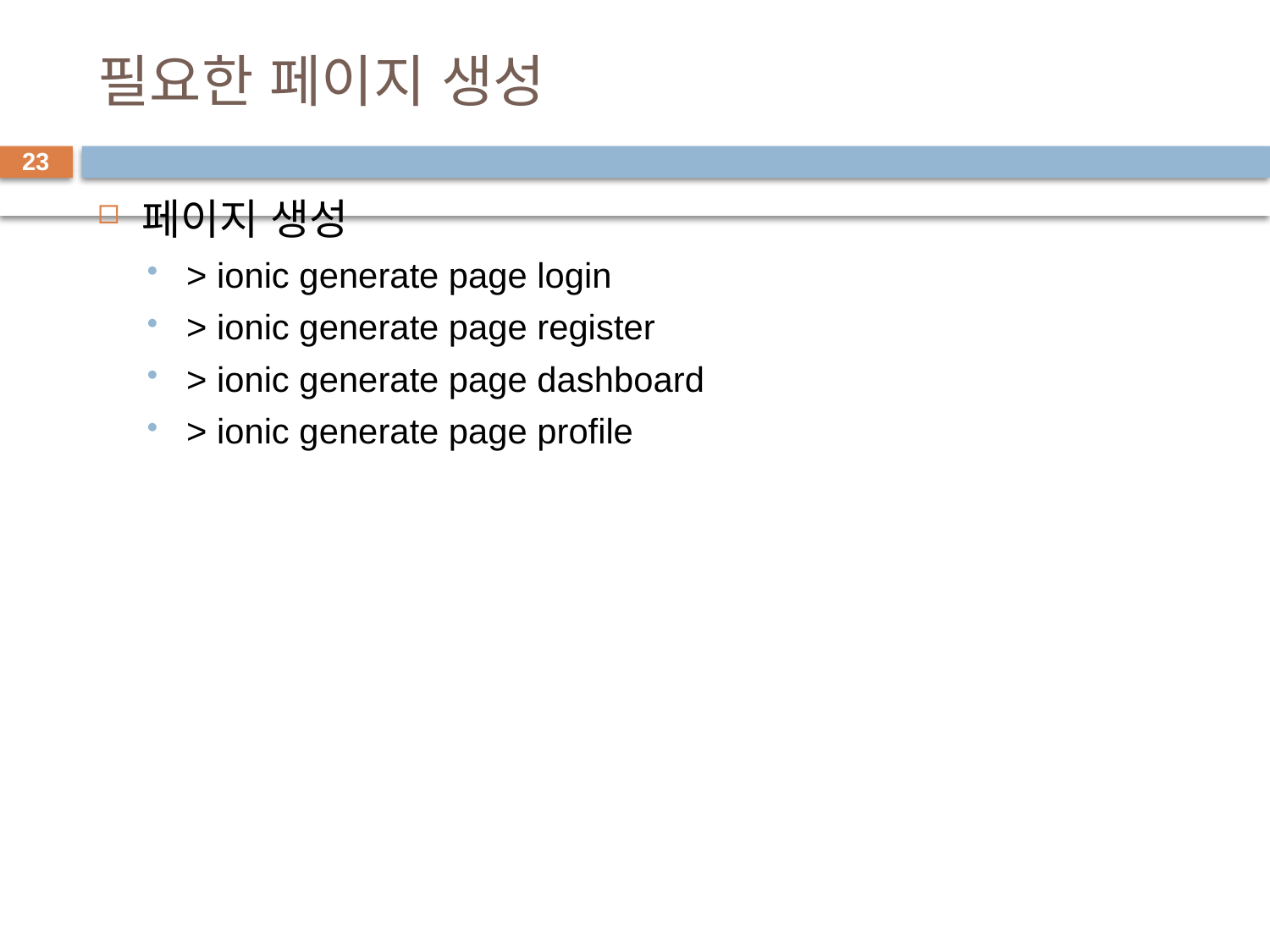

# 필요한 페이지 생성
23
페이지 생성
> ionic generate page login
> ionic generate page register
> ionic generate page dashboard
> ionic generate page profile